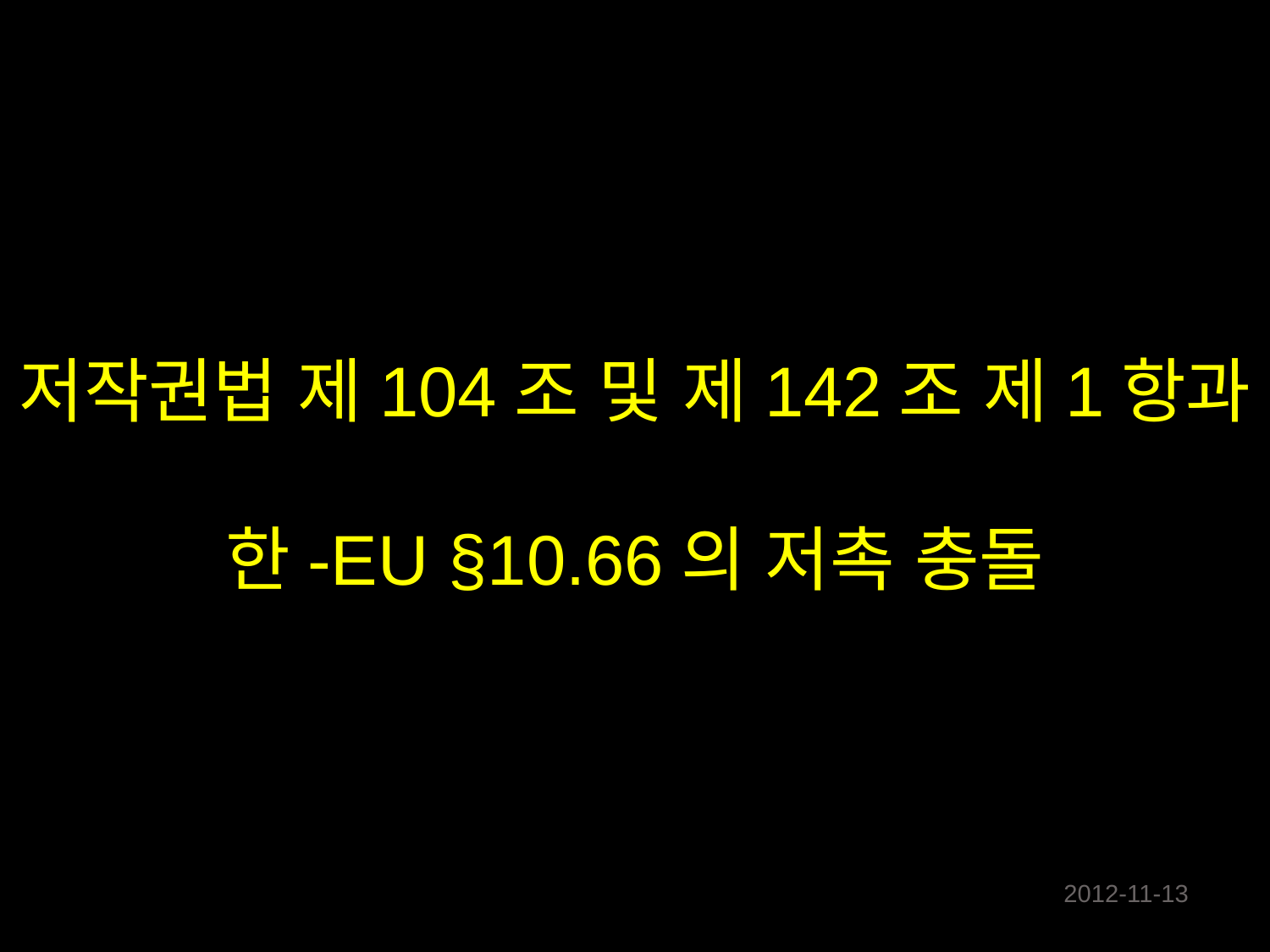

# 저작권법 제104조 및 제142조 제1항과 한-EU §10.66의 저촉 충돌
법률사무소 지향
2012-11-13